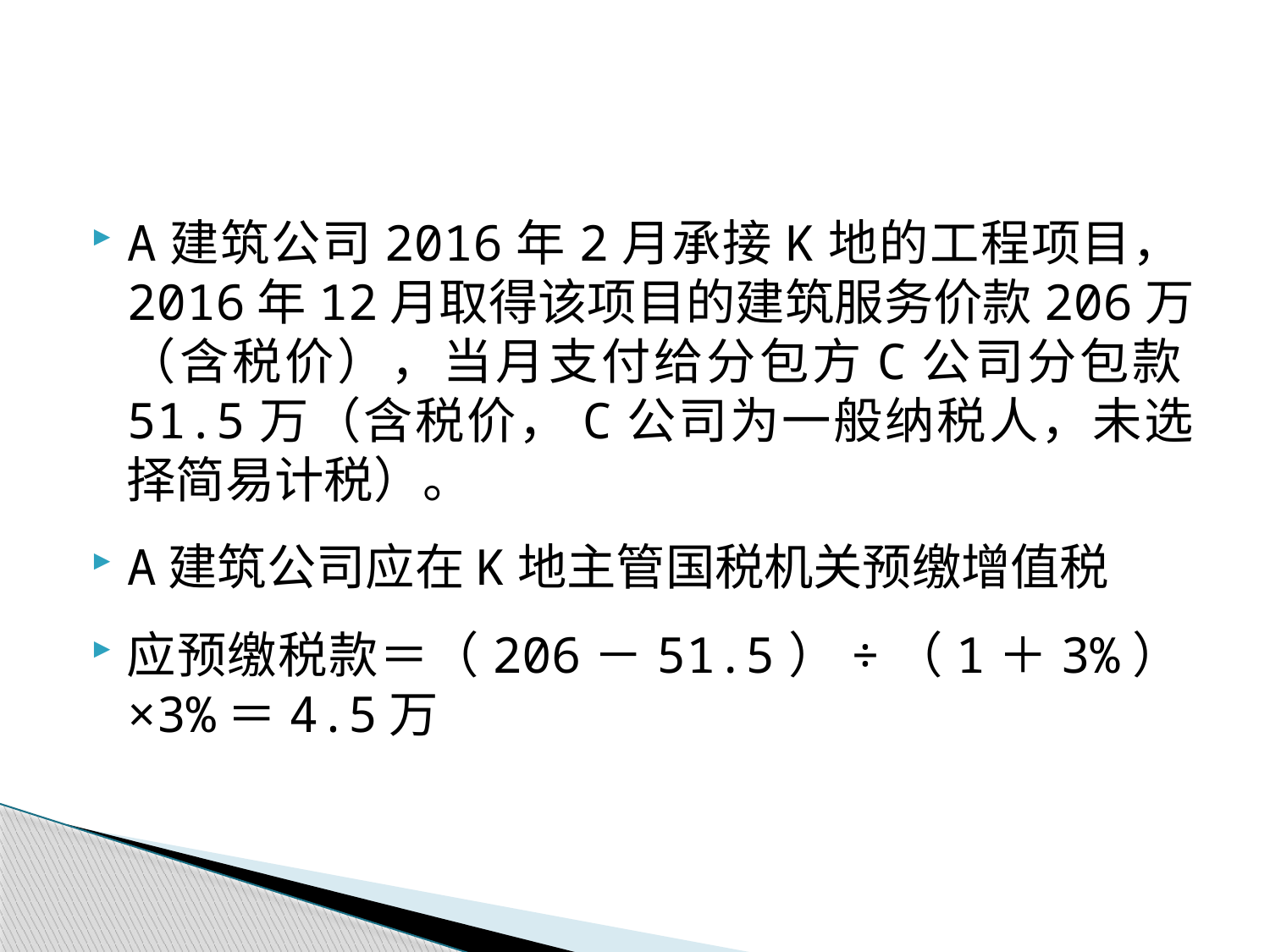

#
A建筑公司2016年2月承接K地的工程项目，2016年12月取得该项目的建筑服务价款206万（含税价），当月支付给分包方C公司分包款51.5万（含税价，C公司为一般纳税人，未选择简易计税）。
A建筑公司应在K地主管国税机关预缴增值税
应预缴税款＝（206－51.5）÷（1＋3%）×3%＝4.5万